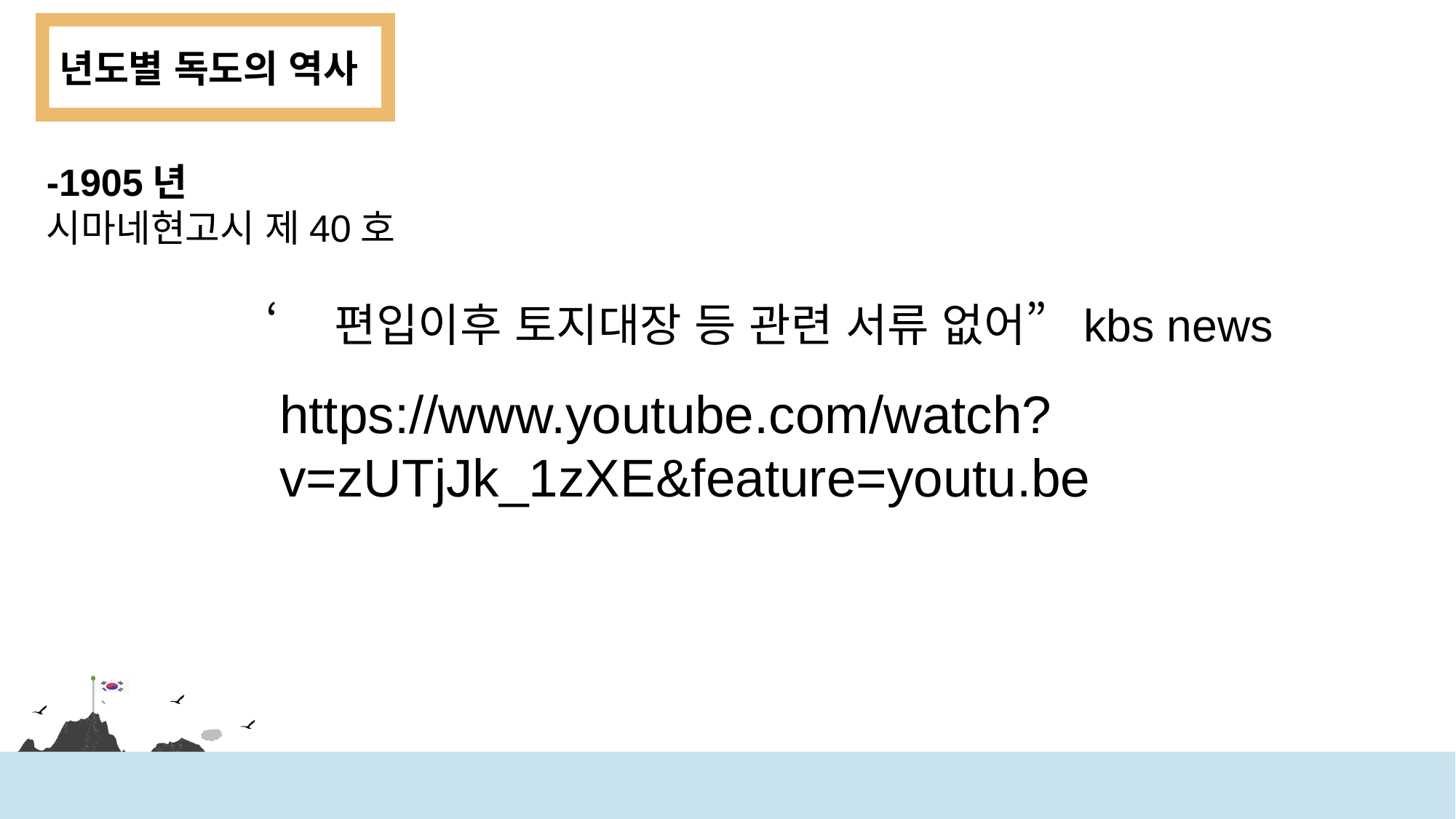

년도별 독도의 역사

-1905년
시마네현고시 제40호
‘ 편입이후 토지대장 등 관련 서류 없어”  kbs news

https://www.youtube.com/watch?v=zUTjJk_1zXE&feature=youtu.be